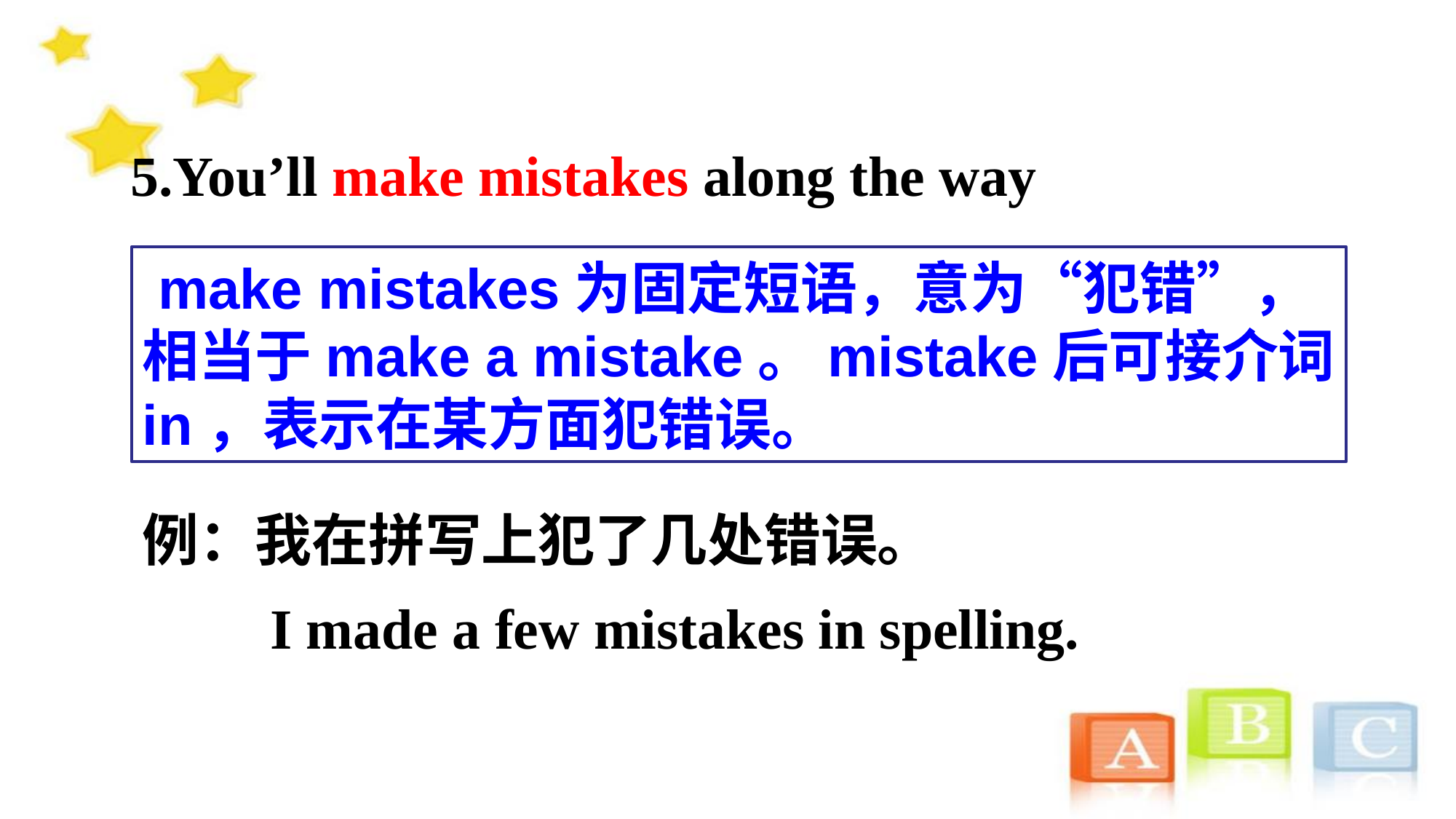

5.You’ll make mistakes along the way
 make mistakes为固定短语，意为“犯错”，相当于make a mistake。mistake后可接介词in，表示在某方面犯错误。
例：我在拼写上犯了几处错误。
         I made a few mistakes in spelling.